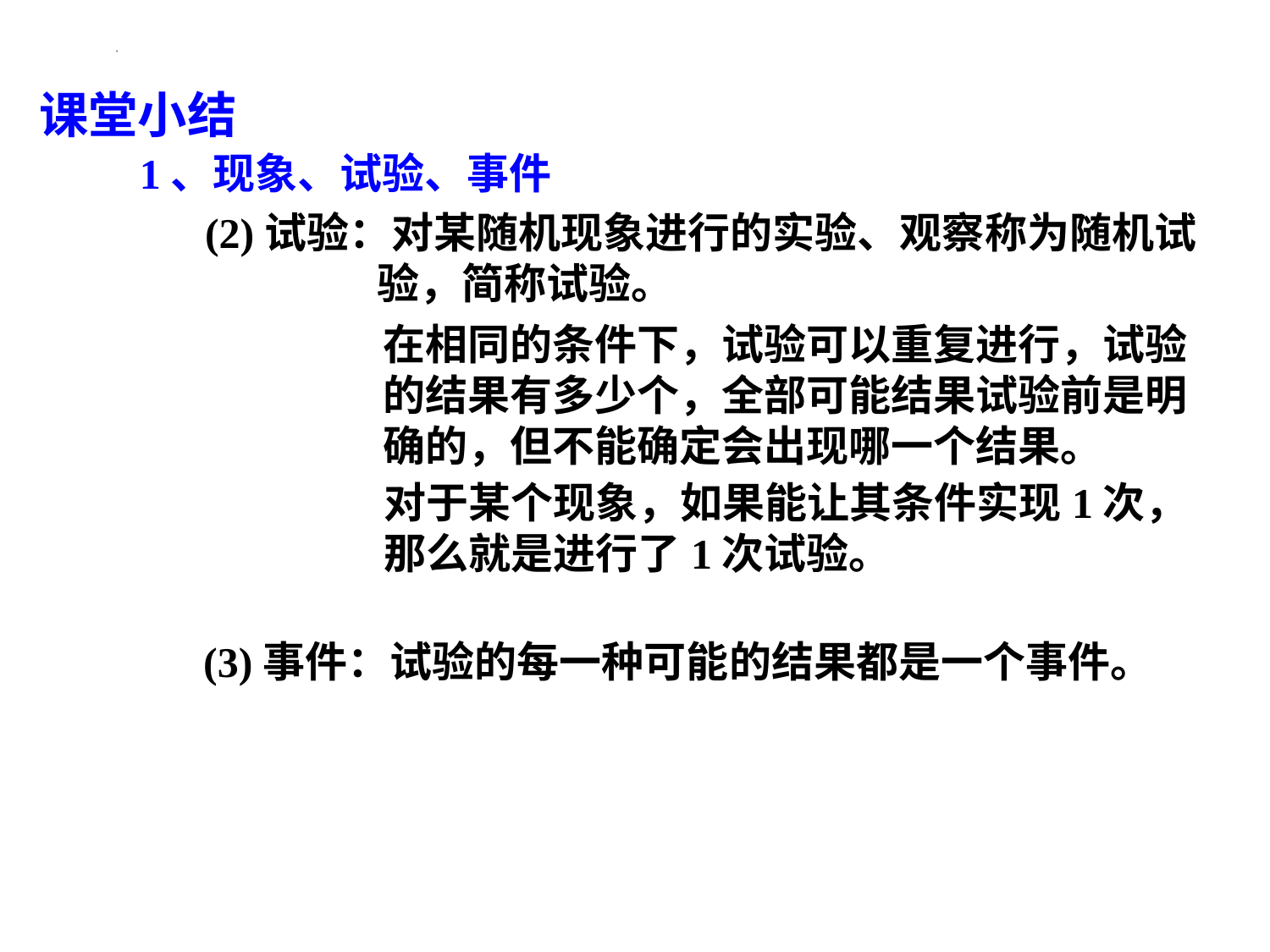

课堂小结
1、现象、试验、事件
(2)试验：对某随机现象进行的实验、观察称为随机试
                 验，简称试验。
在相同的条件下，试验可以重复进行，试验
的结果有多少个，全部可能结果试验前是明
确的，但不能确定会出现哪一个结果。
对于某个现象，如果能让其条件实现1次，那么就是进行了1次试验。
(3)事件：试验的每一种可能的结果都是一个事件。